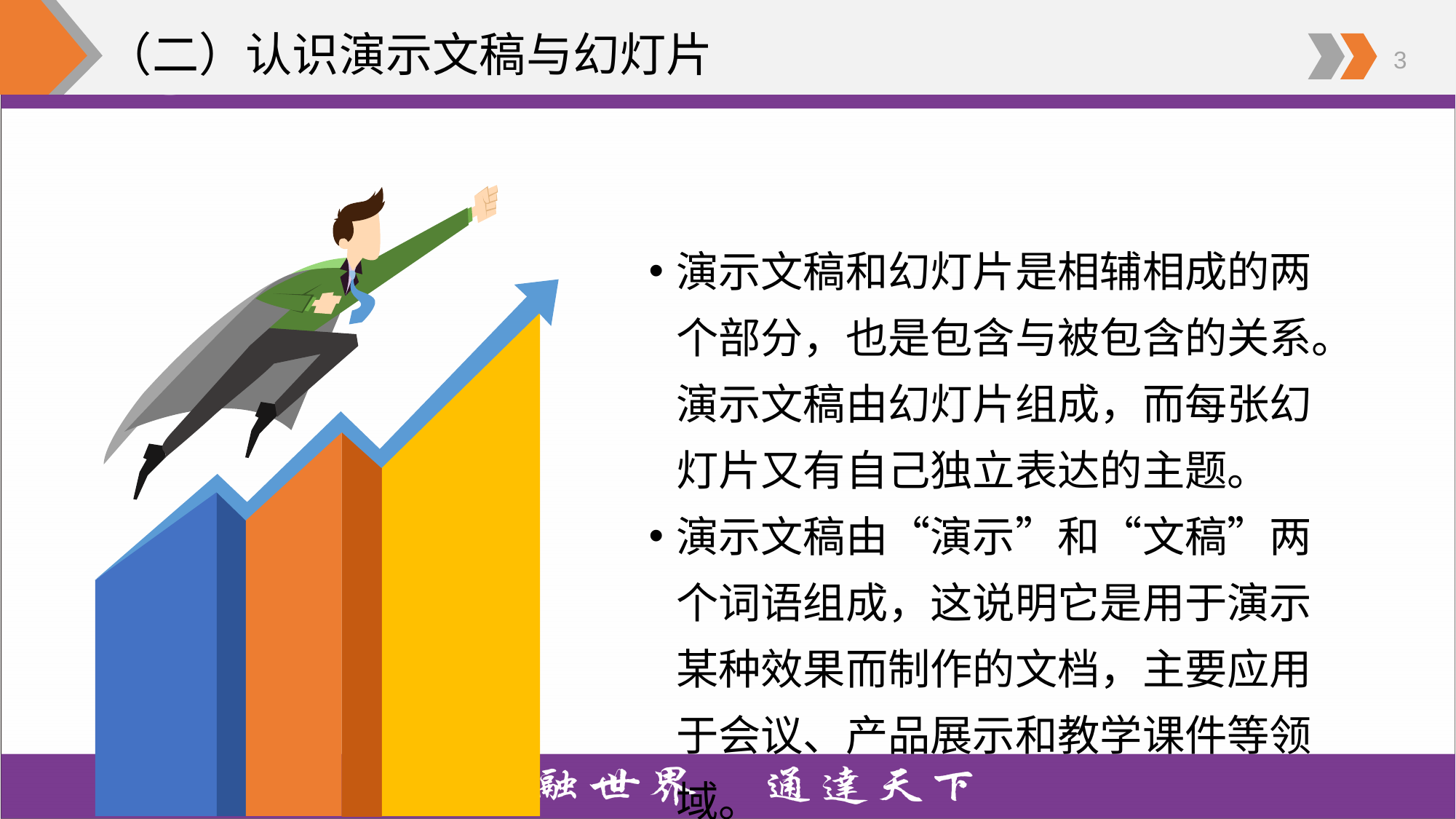

# （二）认识演示文稿与幻灯片

演示文稿和幻灯片是相辅相成的两个部分，也是包含与被包含的关系。演示文稿由幻灯片组成，而每张幻灯片又有自己独立表达的主题。
演示文稿由“演示”和“文稿”两个词语组成，这说明它是用于演示某种效果而制作的文档，主要应用于会议、产品展示和教学课件等领域。